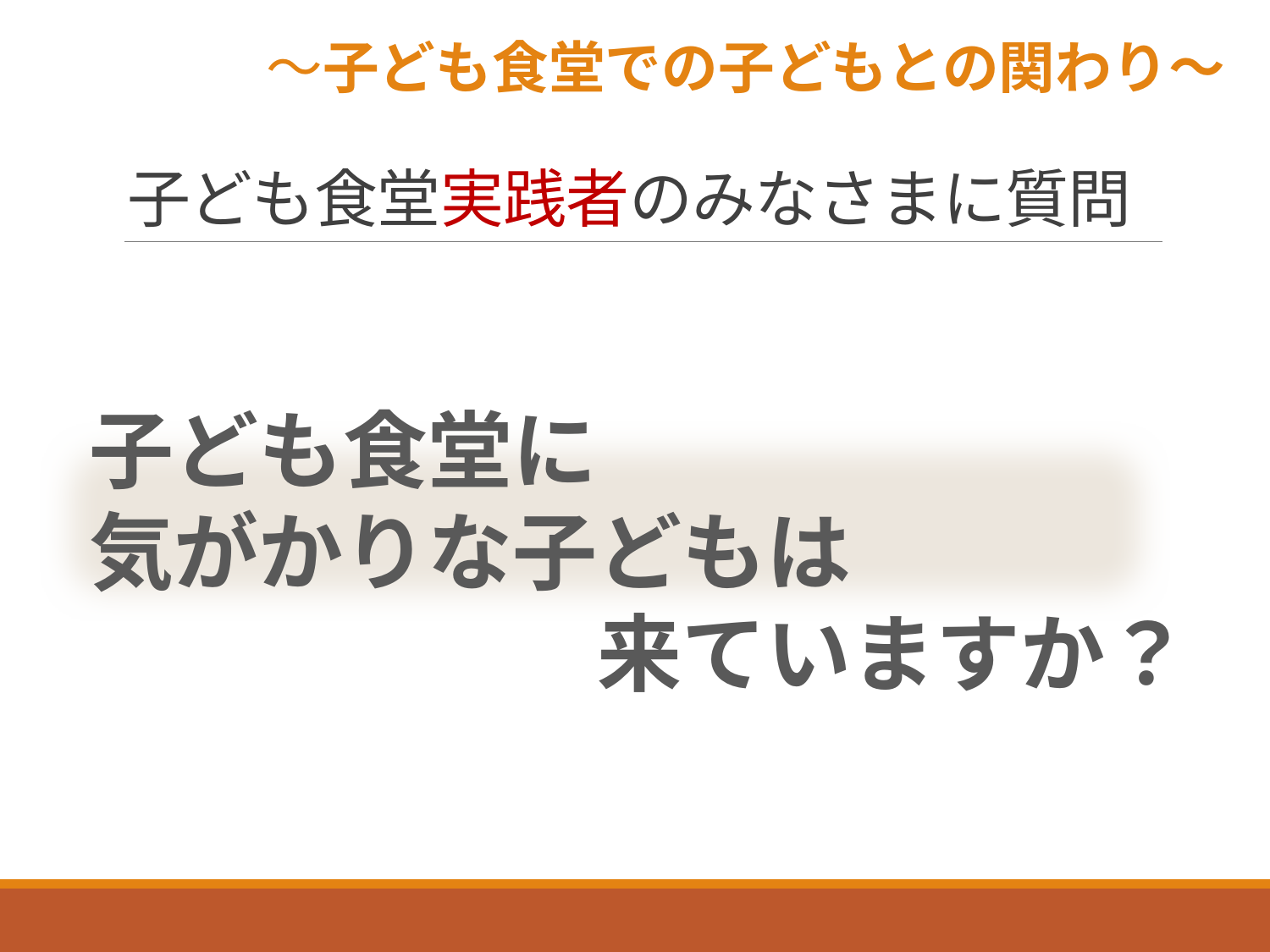

～子ども食堂での子どもとの関わり～
# 子ども食堂実践者のみなさまに質問
子ども食堂に
気がかりな子どもは
　　　　　　来ていますか？